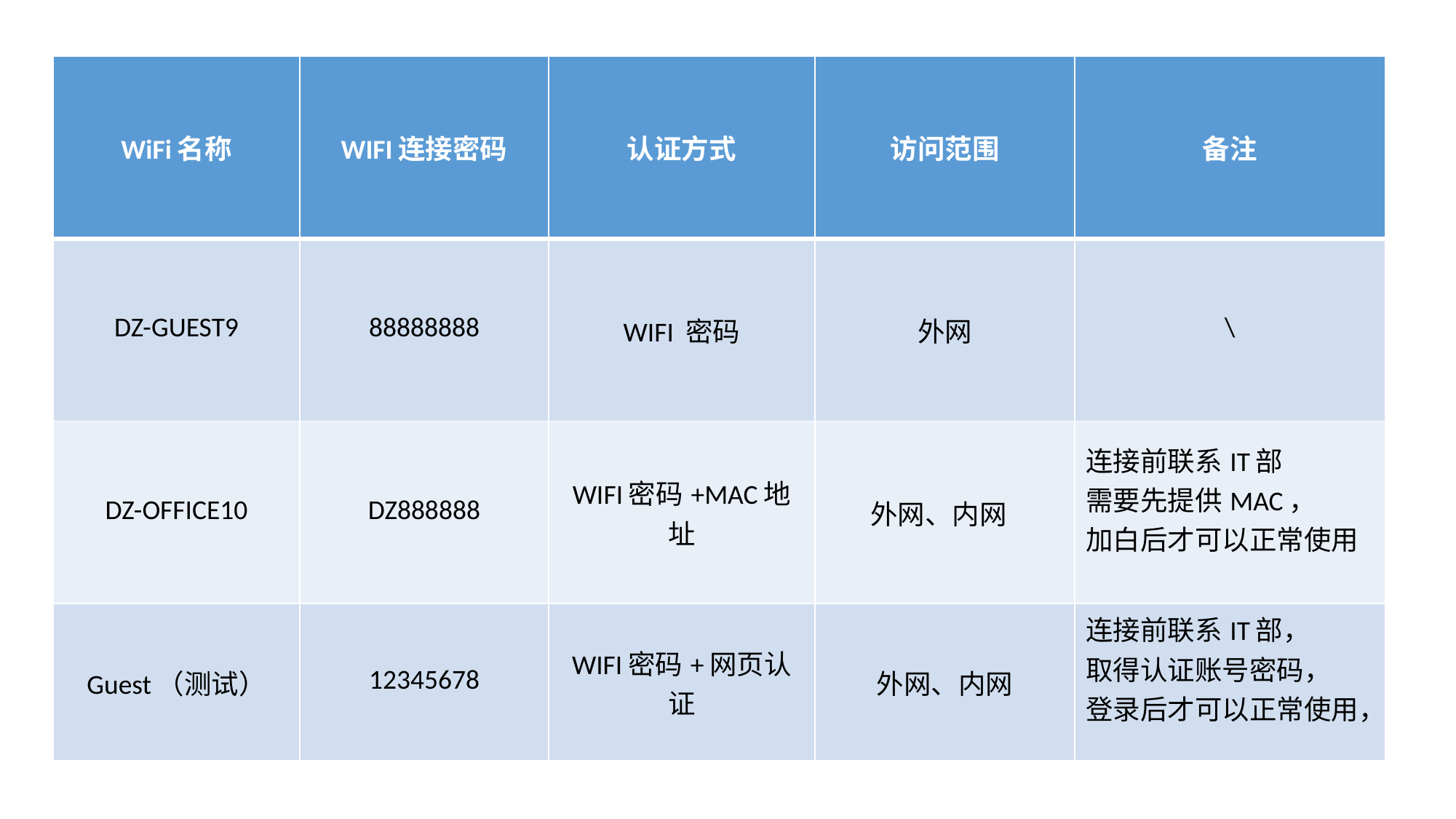

| WiFi名称 | WIFI连接密码 | 认证方式 | 访问范围 | 备注 |
| --- | --- | --- | --- | --- |
| DZ-GUEST9 | 88888888 | WIFI 密码 | 外网 | \ |
| DZ-OFFICE10 | DZ888888 | WIFI密码+MAC地址 | 外网、内网 | 连接前联系IT部 需要先提供MAC， 加白后才可以正常使用 |
| Guest（测试） | 12345678 | WIFI密码+网页认证 | 外网、内网 | 连接前联系IT部， 取得认证账号密码， 登录后才可以正常使用， |